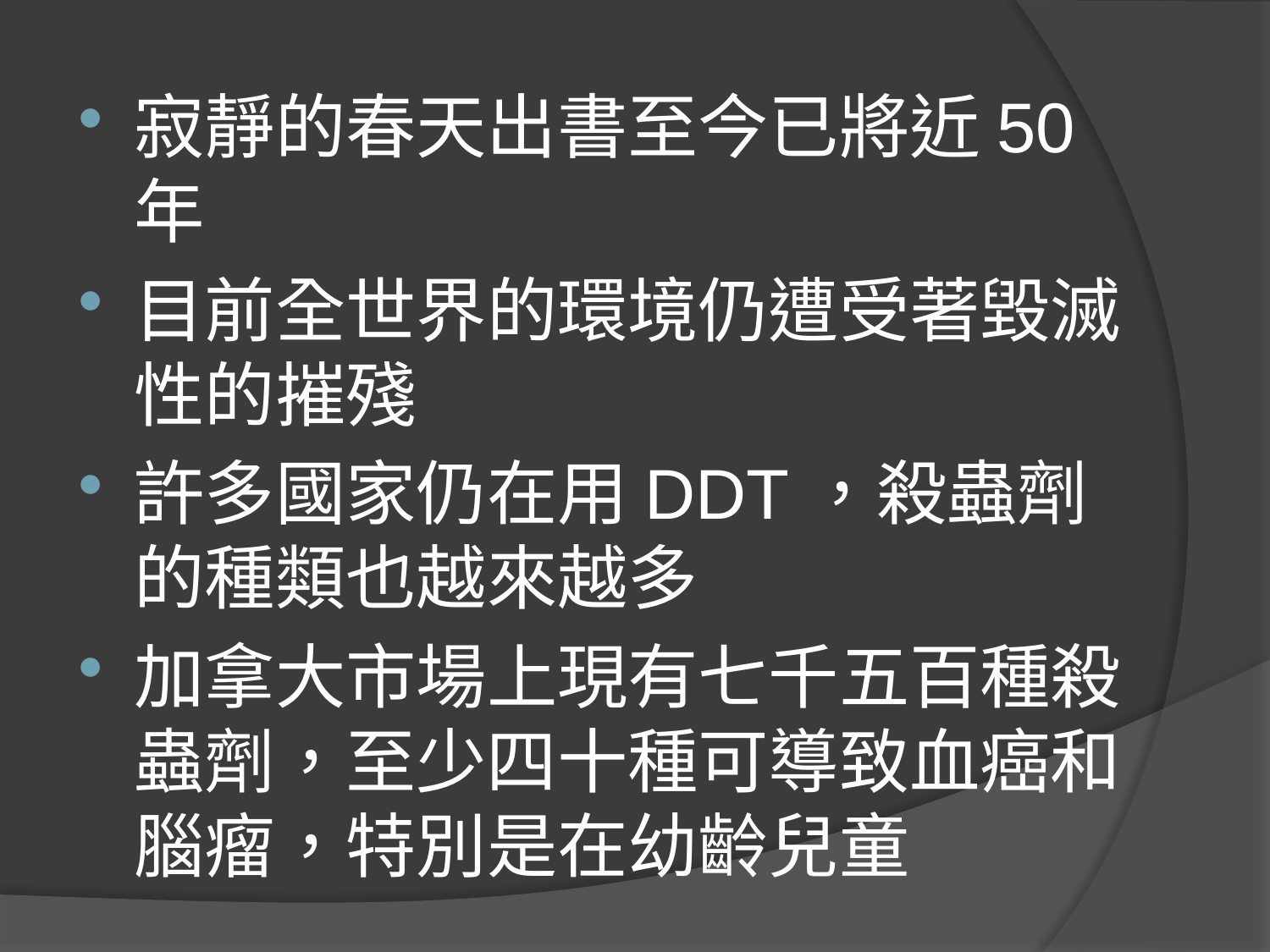

寂靜的春天出書至今已將近50年
目前全世界的環境仍遭受著毀滅性的摧殘
許多國家仍在用DDT，殺蟲劑的種類也越來越多
加拿大市場上現有七千五百種殺蟲劑，至少四十種可導致血癌和腦瘤，特別是在幼齡兒童